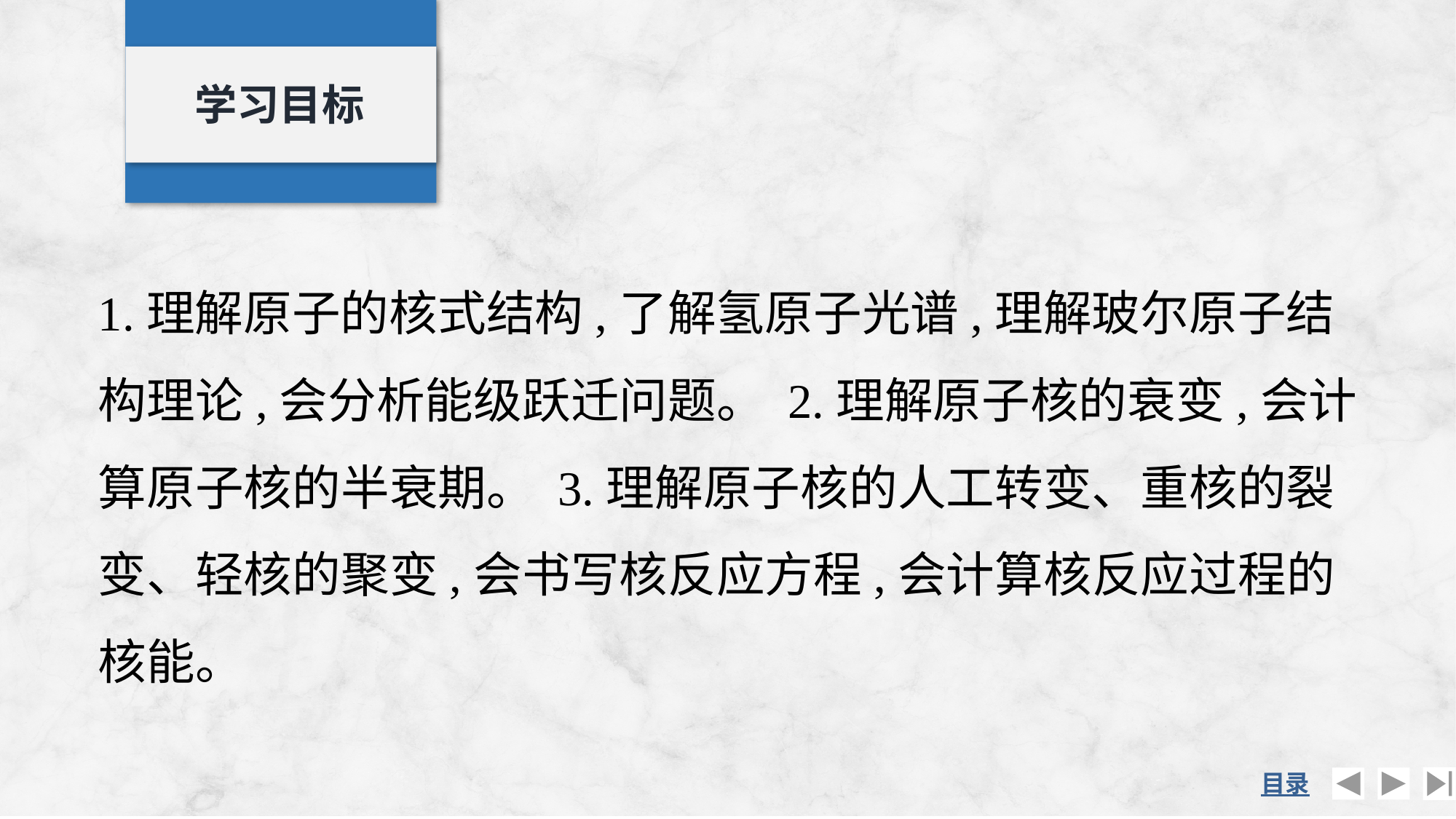

学习目标
1.理解原子的核式结构,了解氢原子光谱,理解玻尔原子结构理论,会分析能级跃迁问题。 2.理解原子核的衰变,会计算原子核的半衰期。 3.理解原子核的人工转变、重核的裂变、轻核的聚变,会书写核反应方程,会计算核反应过程的核能。